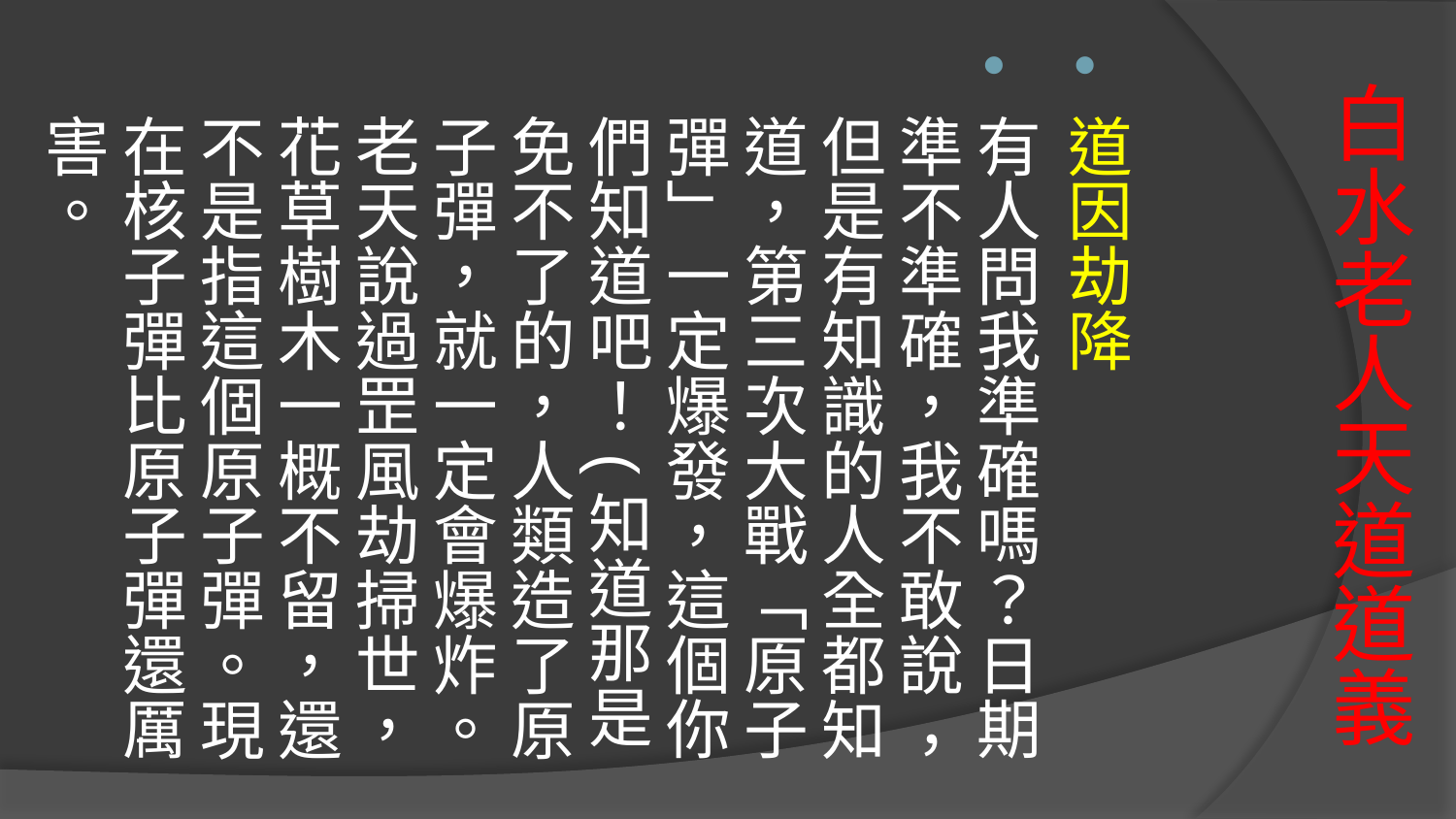

道因劫降
有人問我準確嗎？日期準不準確，我不敢說 ，但是有知識的人全都知道，第三次大戰「原子彈」一定爆發，這個你們知道吧！(知道那是免不了的，人類造了原子彈，就一定會爆炸。老天說過罡風劫掃世，花草樹木一概不留，還不是指這個原子彈。現在核子彈比原子彈還厲害。
# 白水老人天道道義